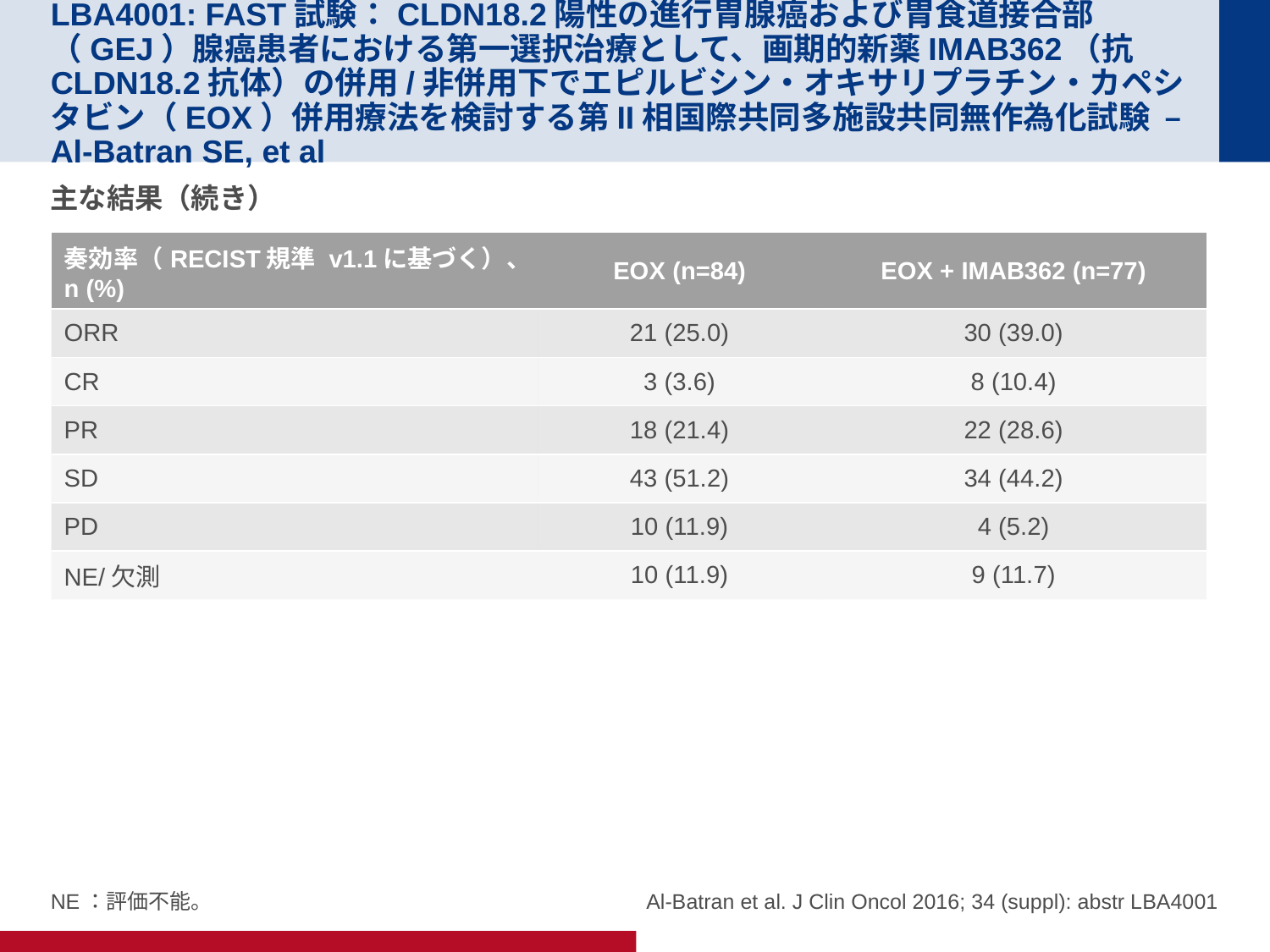

# LBA4001: FAST試験：CLDN18.2陽性の進行胃腺癌および胃食道接合部（GEJ）腺癌患者における第一選択治療として、画期的新薬IMAB362（抗CLDN18.2抗体）の併用/非併用下でエピルビシン・オキサリプラチン・カペシタビン（EOX）併用療法を検討する第II相国際共同多施設共同無作為化試験  – Al-Batran SE, et al
主な結果（続き）

| 奏効率（RECIST規準 v1.1に基づく）、n (%) | EOX (n=84) | EOX + IMAB362 (n=77) |
| --- | --- | --- |
| ORR | 21 (25.0) | 30 (39.0) |
| CR | 3 (3.6) | 8 (10.4) |
| PR | 18 (21.4) | 22 (28.6) |
| SD | 43 (51.2) | 34 (44.2) |
| PD | 10 (11.9) | 4 (5.2) |
| NE/欠測 | 10 (11.9) | 9 (11.7) |
Al-Batran et al. J Clin Oncol 2016; 34 (suppl): abstr LBA4001
NE：評価不能。